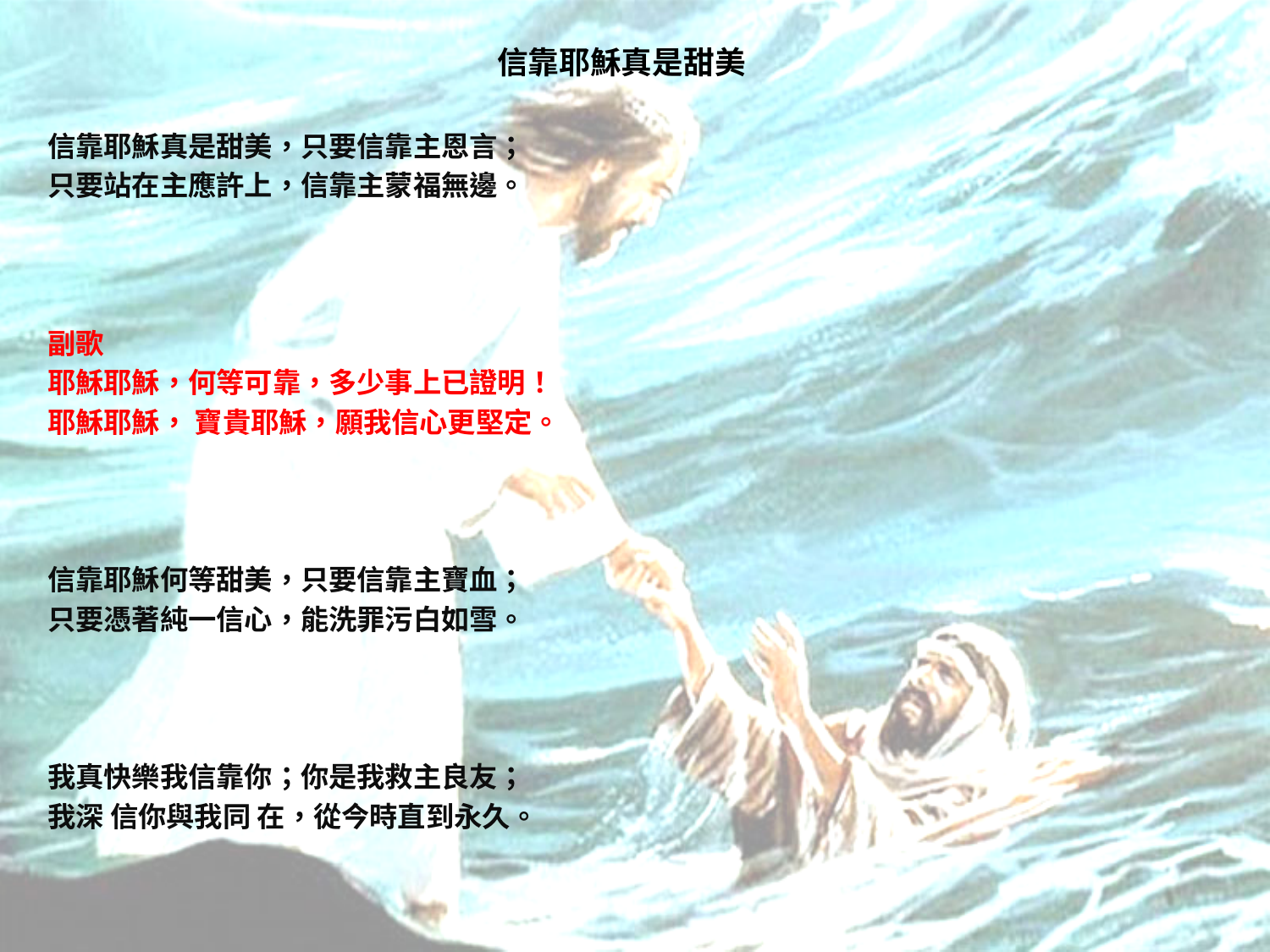

# 信靠耶穌真是甜美
信靠耶穌真是甜美，只要信靠主恩言；
只要站在主應許上，信靠主蒙福無邊。

副歌
耶穌耶穌，何等可靠，多少事上已證明！
耶穌耶穌， 寶貴耶穌，願我信心更堅定。

信靠耶穌何等甜美，只要信靠主寶血；
只要憑著純一信心，能洗罪污白如雪。

我真快樂我信靠你；你是我救主良友；
我深 信你與我同 在，從今時直到永久。